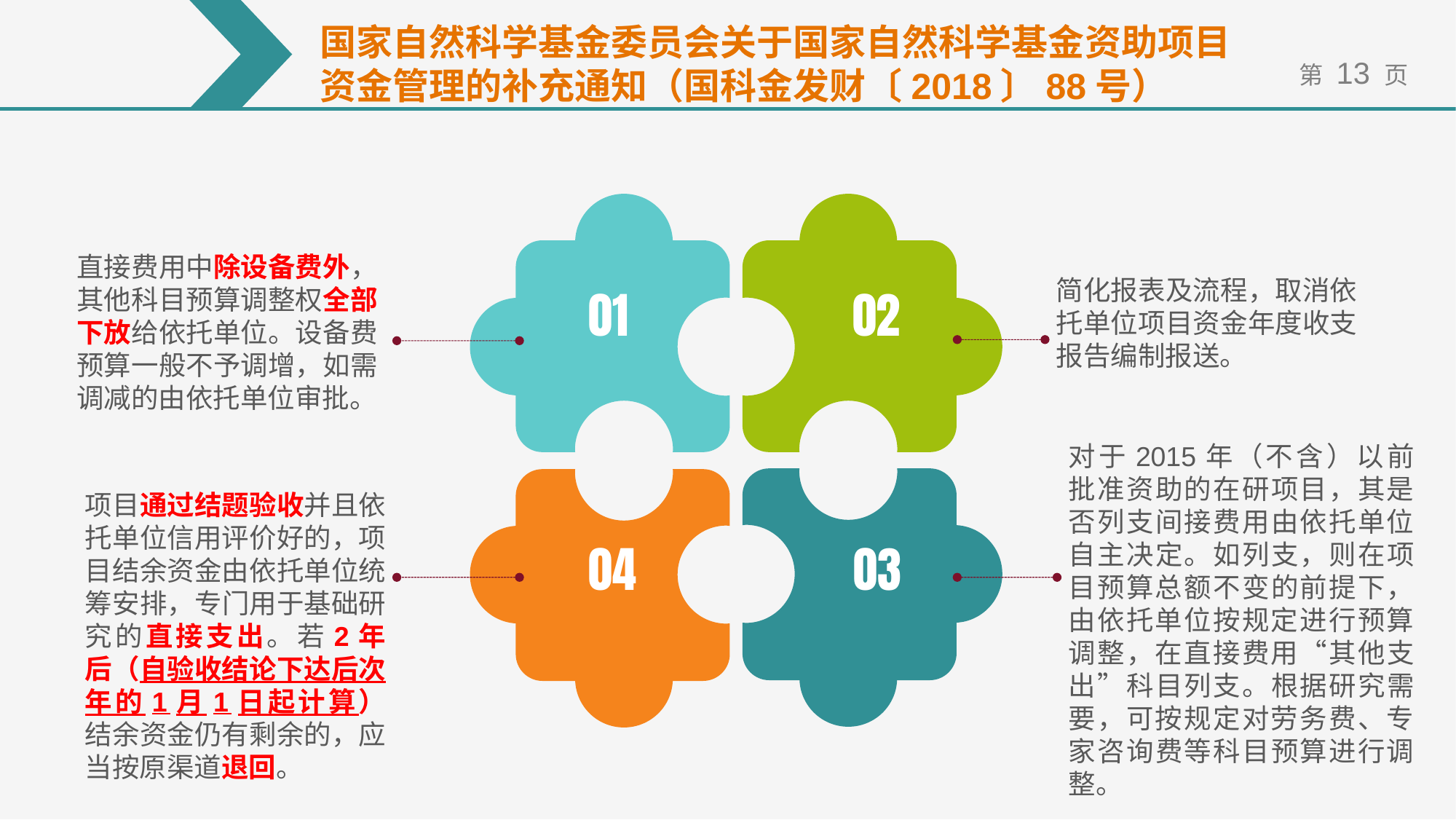

国家自然科学基金委员会关于国家自然科学基金资助项目资金管理的补充通知（国科金发财〔2018〕88号）

01

02
直接费用中除设备费外，其他科目预算调整权全部下放给依托单位。设备费预算一般不予调增，如需调减的由依托单位审批。
简化报表及流程，取消依托单位项目资金年度收支报告编制报送。
对于2015年（不含）以前批准资助的在研项目，其是否列支间接费用由依托单位自主决定。如列支，则在项目预算总额不变的前提下，由依托单位按规定进行预算调整，在直接费用“其他支出”科目列支。根据研究需要，可按规定对劳务费、专家咨询费等科目预算进行调整。

03

04
项目通过结题验收并且依托单位信用评价好的，项目结余资金由依托单位统筹安排，专门用于基础研究的直接支出。若2年后（自验收结论下达后次年的1月1日起计算）结余资金仍有剩余的，应当按原渠道退回。